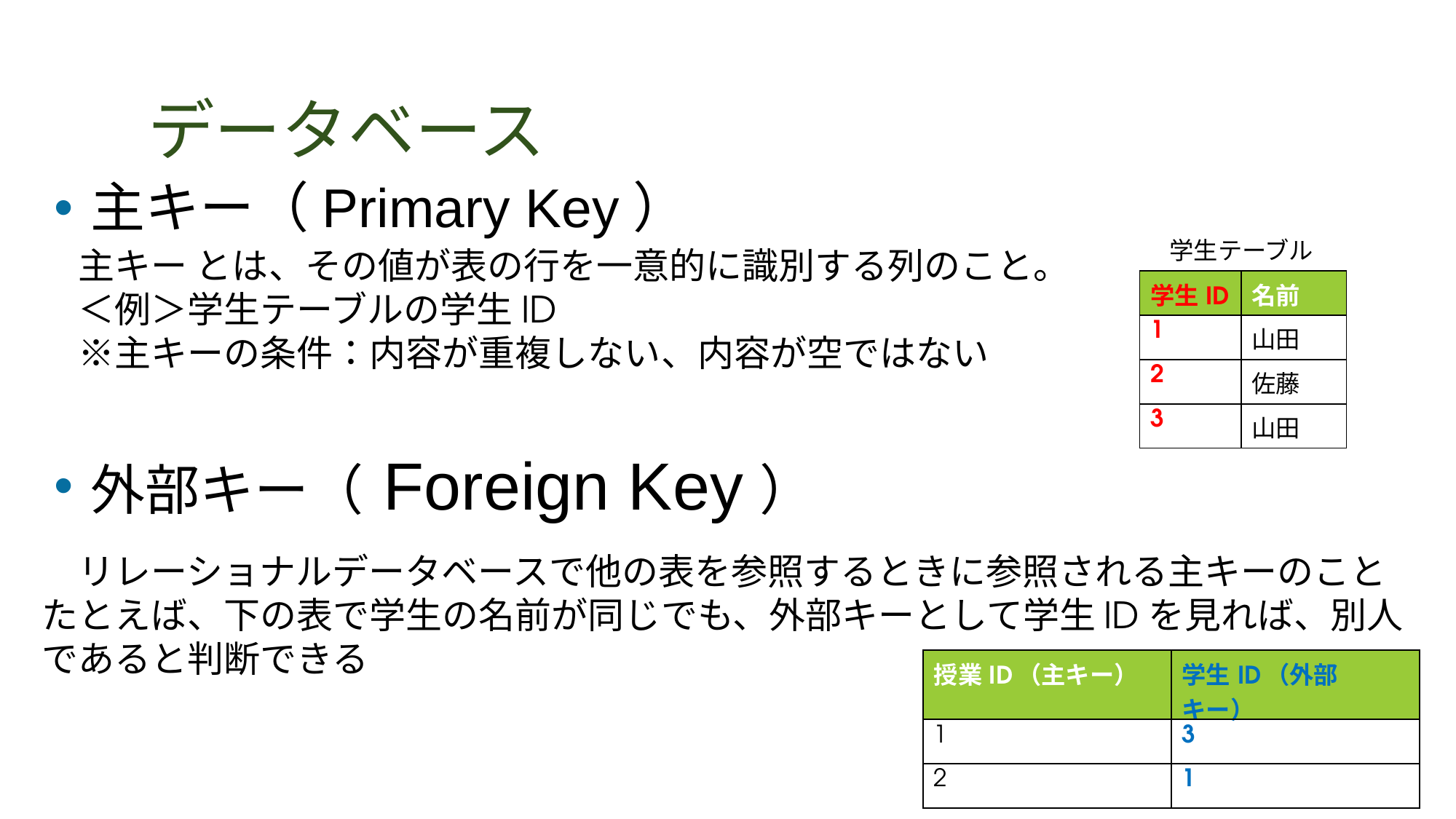

# データベース
主キー（Primary Key）

外部キー（ Foreign Key）

学生テーブル
　主キー とは、その値が表の行を一意的に識別する列のこと。
　＜例＞学生テーブルの学生ID
　※主キーの条件：内容が重複しない、内容が空ではない

　リレーショナルデータベースで他の表を参照するときに参照される主キーのこと
たとえば、下の表で学生の名前が同じでも、外部キーとして学生IDを見れば、別人であると判断できる
| 学生ID | 名前 |
| --- | --- |
| 1 | 山田 |
| 2 | 佐藤 |
| 3 | 山田 |
| 授業ID（主キー） | 学生ID（外部キー） |
| --- | --- |
| 1 | 3 |
| 2 | 1 |